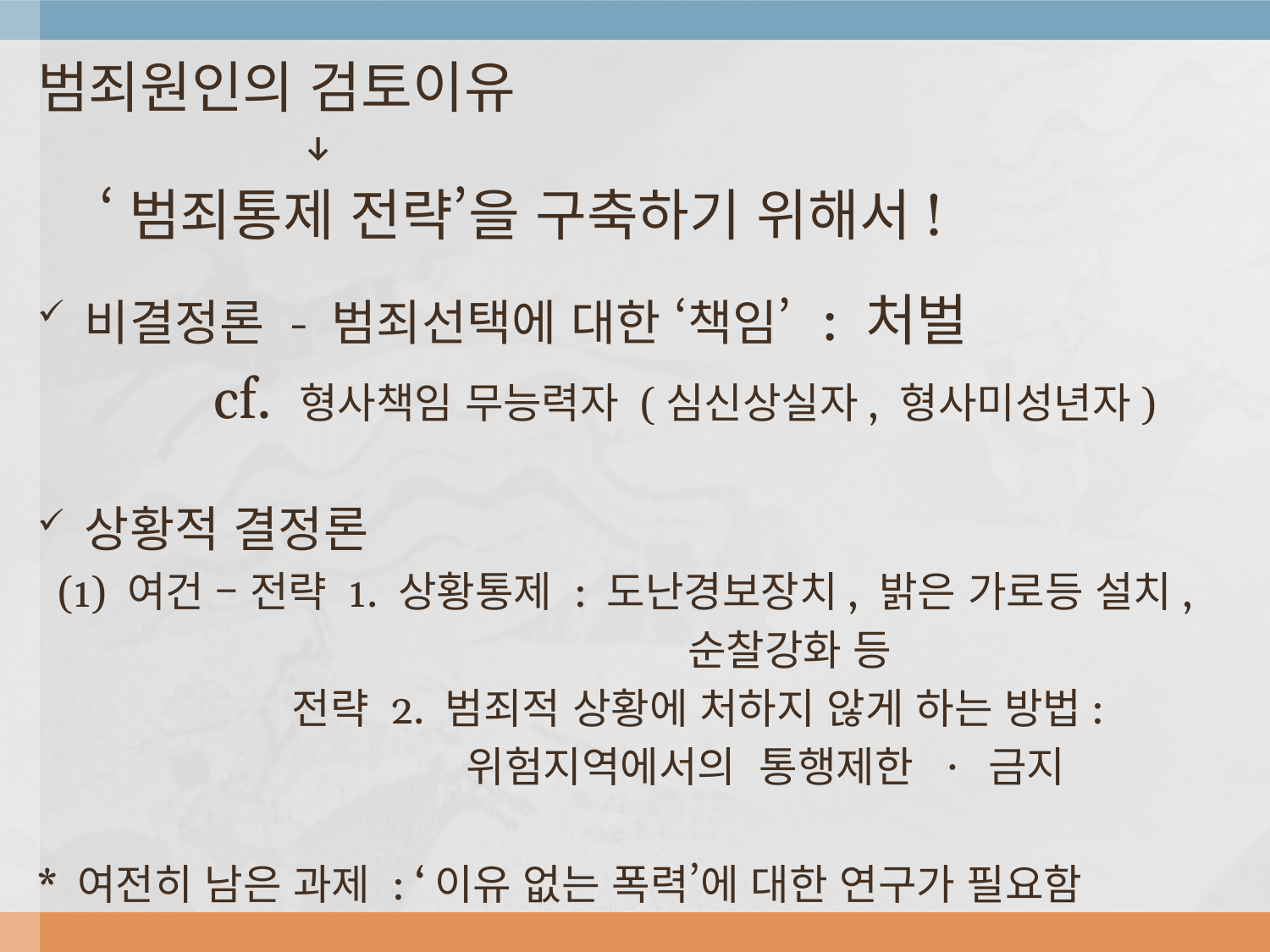

범죄원인의 검토이유
                                ↓
    ‘범죄통제 전략’을 구축하기 위해서!

비결정론 - 범죄선택에 대한 ‘책임’ : 처벌
             cf. 형사책임 무능력자 (심신상실자, 형사미성년자)

상황적 결정론
  (1) 여건 – 전략 1. 상황통제 : 도난경보장치, 밝은 가로등 설치,
                                                       순찰강화 등
                     전략 2. 범죄적 상황에 처하지 않게 하는 방법:
                                    위험지역에서의  통행제한  ·  금지

* 여전히 남은 과제 : ‘이유 없는 폭력’에 대한 연구가 필요함